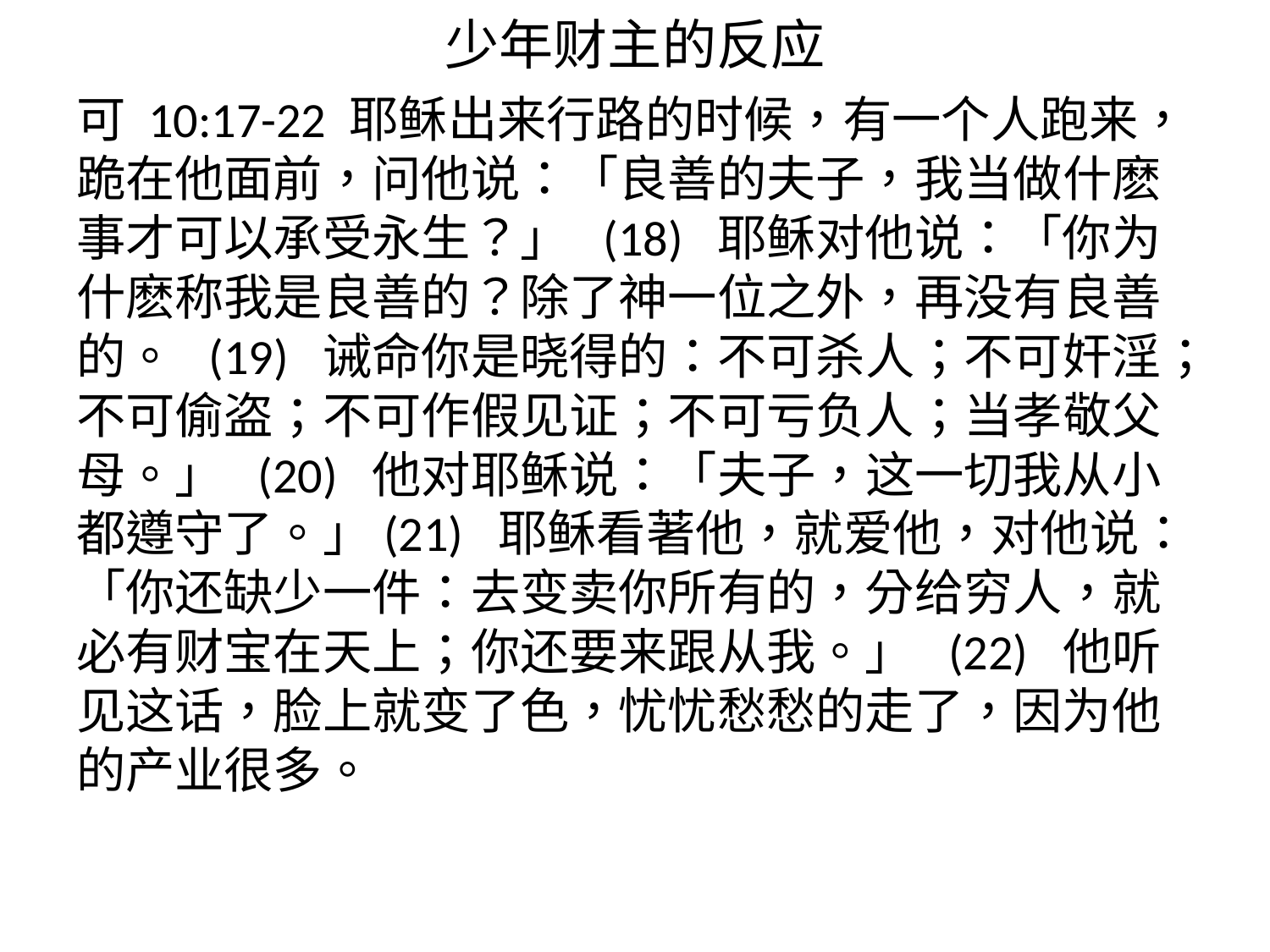

# 少年财主的反应
可 10:17-22 耶稣出来行路的时候，有一个人跑来，跪在他面前，问他说：「良善的夫子，我当做什麽事才可以承受永生？」  (18)  耶稣对他说：「你为什麽称我是良善的？除了神一位之外，再没有良善的。  (19)  诫命你是晓得的：不可杀人；不可奸淫；不可偷盗；不可作假见证；不可亏负人；当孝敬父母。」  (20)  他对耶稣说：「夫子，这一切我从小都遵守了。」(21)  耶稣看著他，就爱他，对他说：「你还缺少一件：去变卖你所有的，分给穷人，就必有财宝在天上；你还要来跟从我。」  (22)  他听见这话，脸上就变了色，忧忧愁愁的走了，因为他的产业很多。